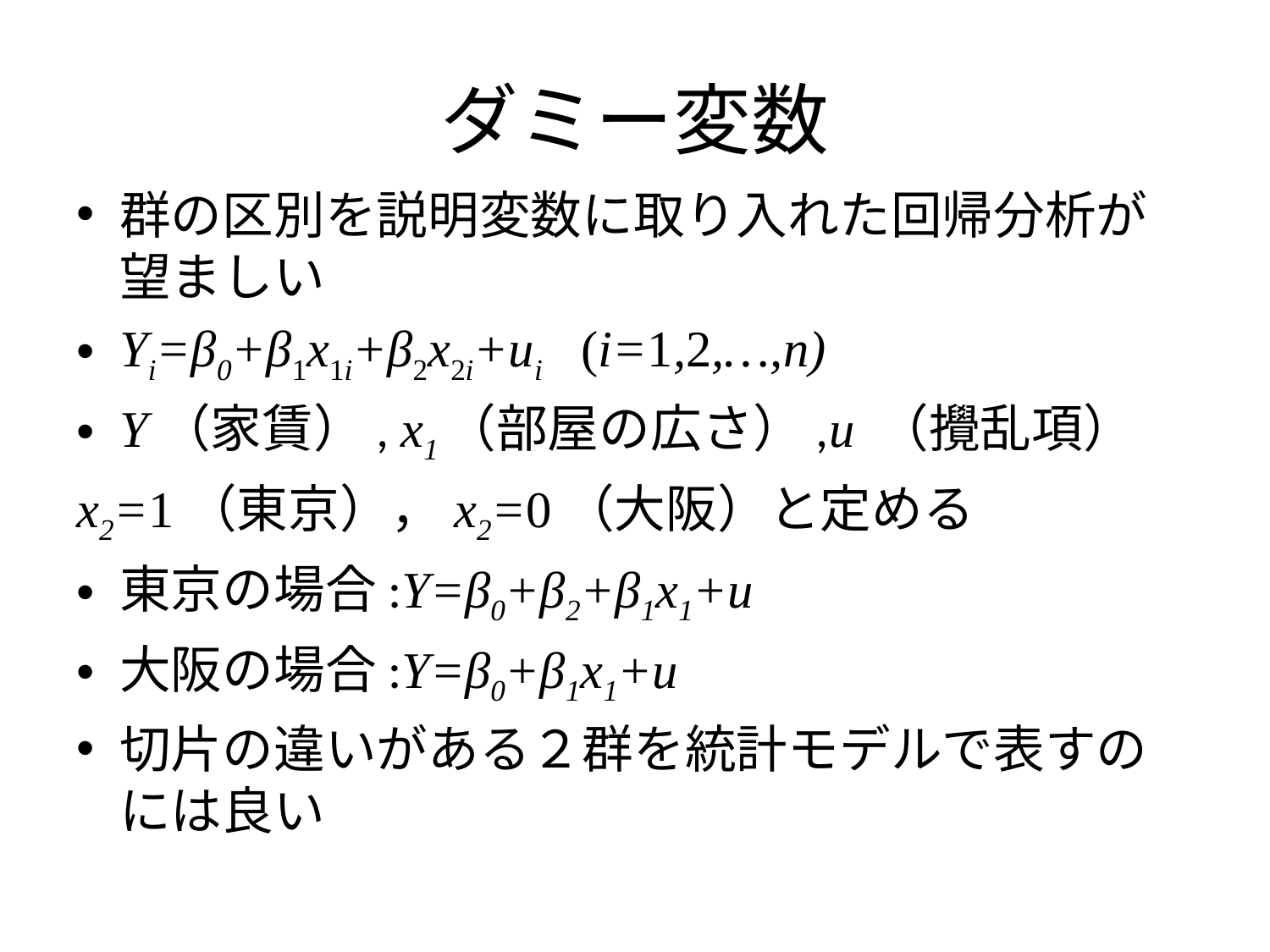

# ダミー変数
群の区別を説明変数に取り入れた回帰分析が望ましい
Yi=β0+β1x1i+β2x2i+ui   (i=1,2,…,n)
Y（家賃）, x1（部屋の広さ）,u （攪乱項）
x2=1（東京），x2=0（大阪）と定める
東京の場合:Y=β0+β2+β1x1+u
大阪の場合:Y=β0+β1x1+u
切片の違いがある２群を統計モデルで表すのには良い